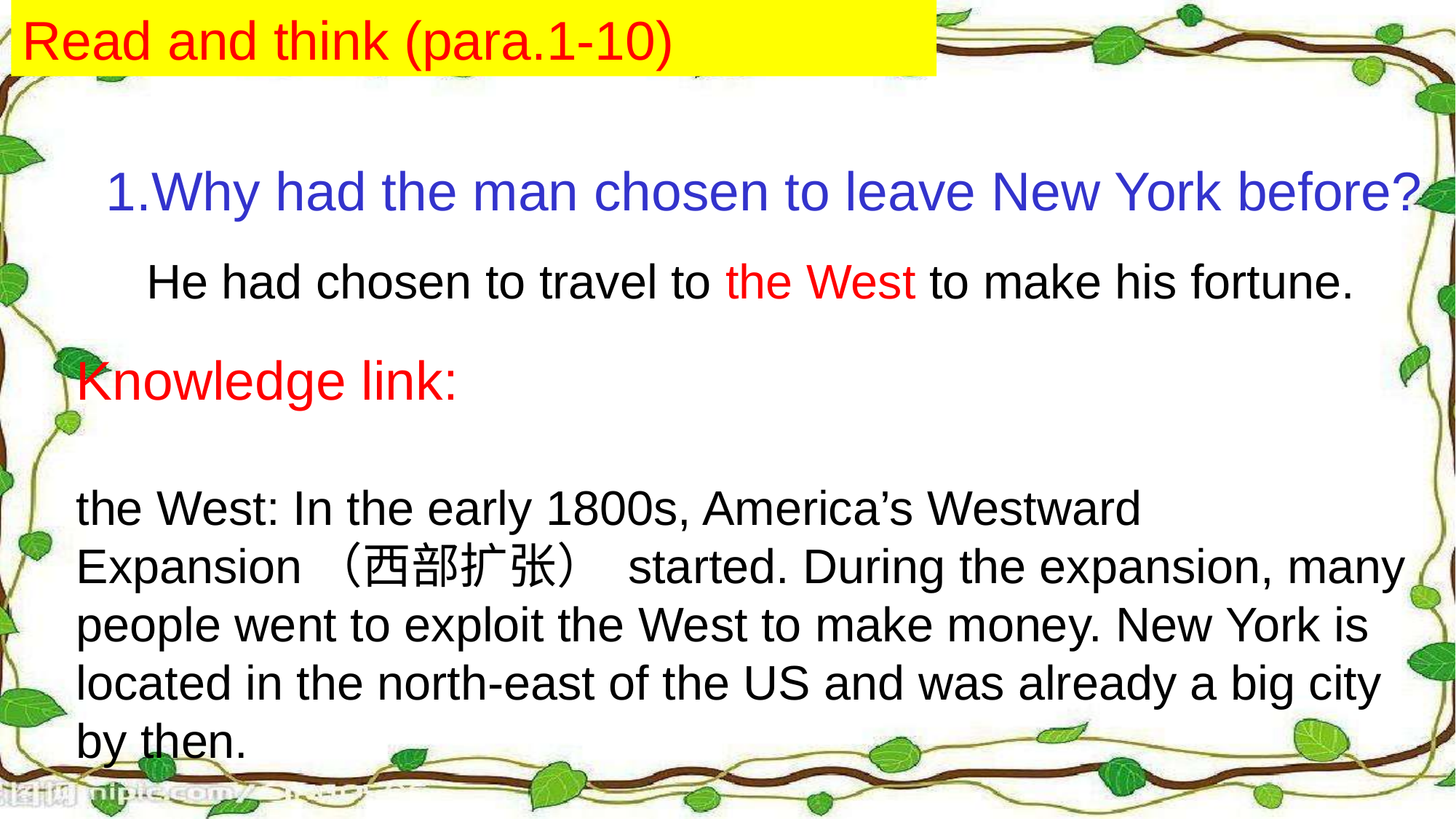

Read and think (para.1-10)
1.Why had the man chosen to leave New York before?

He had chosen to travel to the West to make his fortune.
Knowledge link:

the West: In the early 1800s, America’s Westward Expansion（西部扩张） started. During the expansion, many people went to exploit the West to make money. New York is located in the north-east of the US and was already a big city by then.